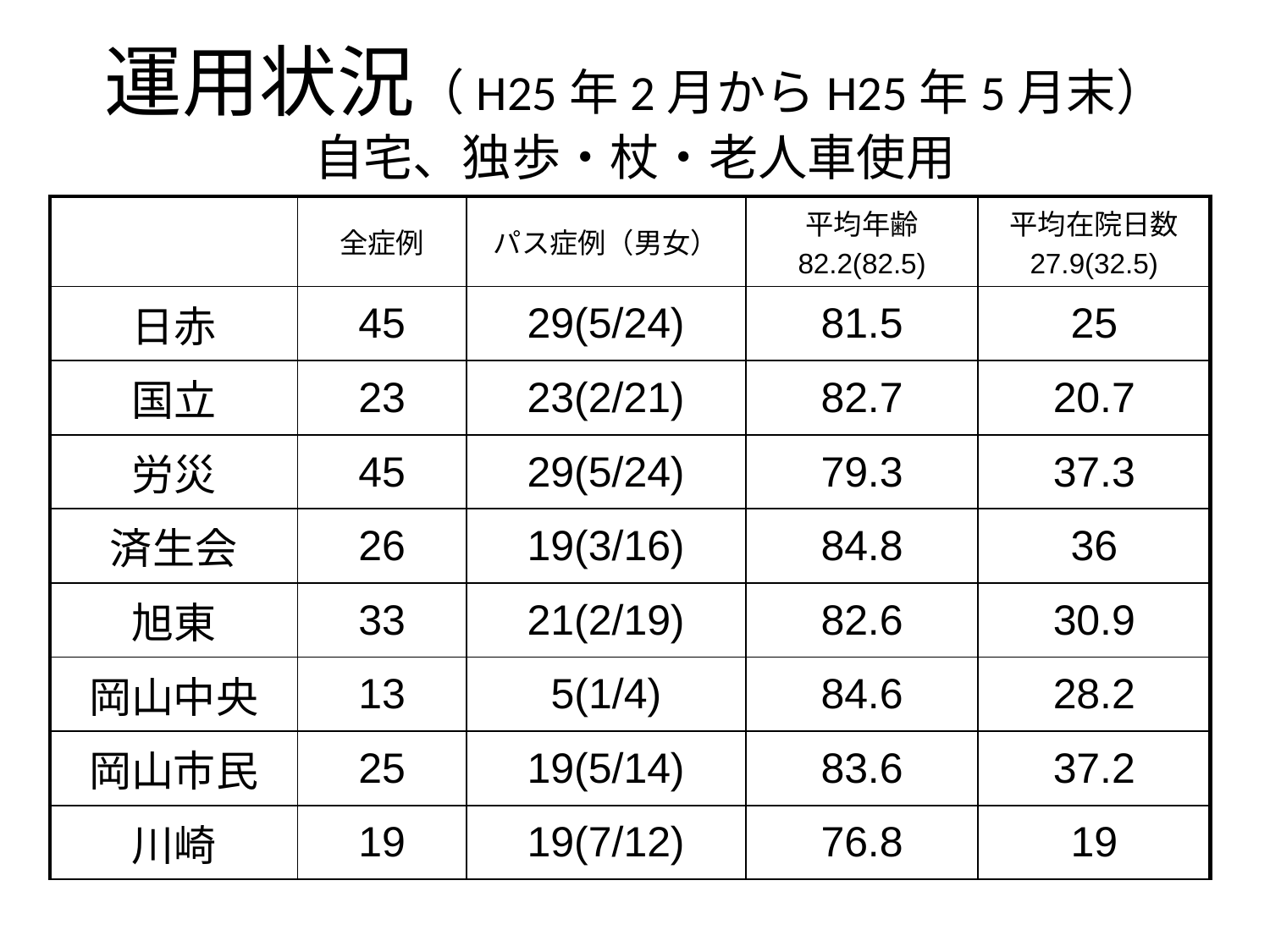

# 運用状況（H25年2月からH25年5月末） 自宅、独歩・杖・老人車使用
|  | 全症例 | パス症例（男女） | 平均年齢 82.2(82.5) | 平均在院日数 27.9(32.5) |
| --- | --- | --- | --- | --- |
| 日赤 | 45 | 29(5/24) | 81.5 | 25 |
| 国立 | 23 | 23(2/21) | 82.7 | 20.7 |
| 労災 | 45 | 29(5/24) | 79.3 | 37.3 |
| 済生会 | 26 | 19(3/16) | 84.8 | 36 |
| 旭東 | 33 | 21(2/19) | 82.6 | 30.9 |
| 岡山中央 | 13 | 5(1/4) | 84.6 | 28.2 |
| 岡山市民 | 25 | 19(5/14) | 83.6 | 37.2 |
| 川崎 | 19 | 19(7/12) | 76.8 | 19 |